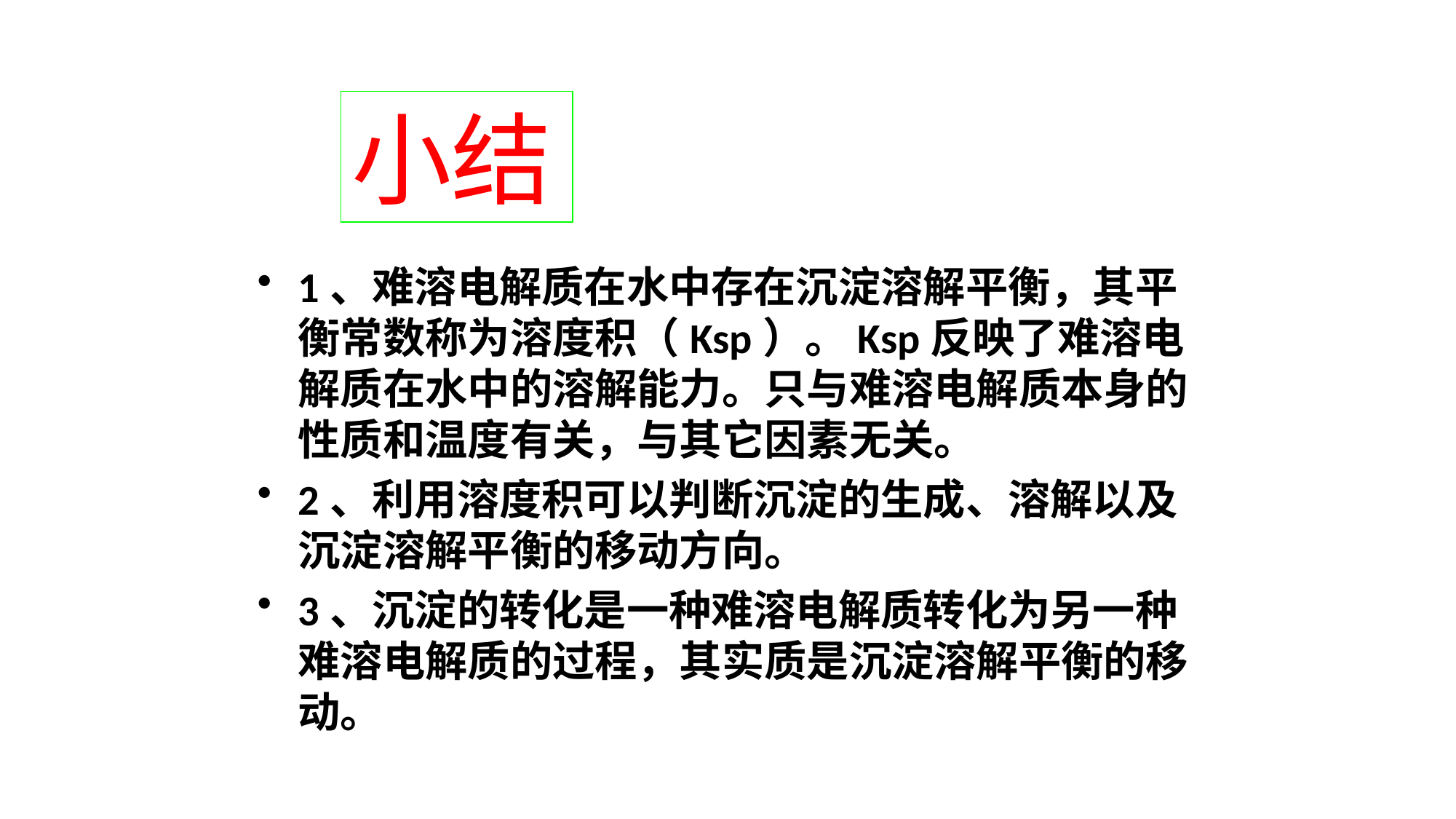

小结
1、难溶电解质在水中存在沉淀溶解平衡，其平衡常数称为溶度积（Ksp）。Ksp反映了难溶电解质在水中的溶解能力。只与难溶电解质本身的性质和温度有关，与其它因素无关。
2、利用溶度积可以判断沉淀的生成、溶解以及沉淀溶解平衡的移动方向。
3、沉淀的转化是一种难溶电解质转化为另一种难溶电解质的过程，其实质是沉淀溶解平衡的移动。